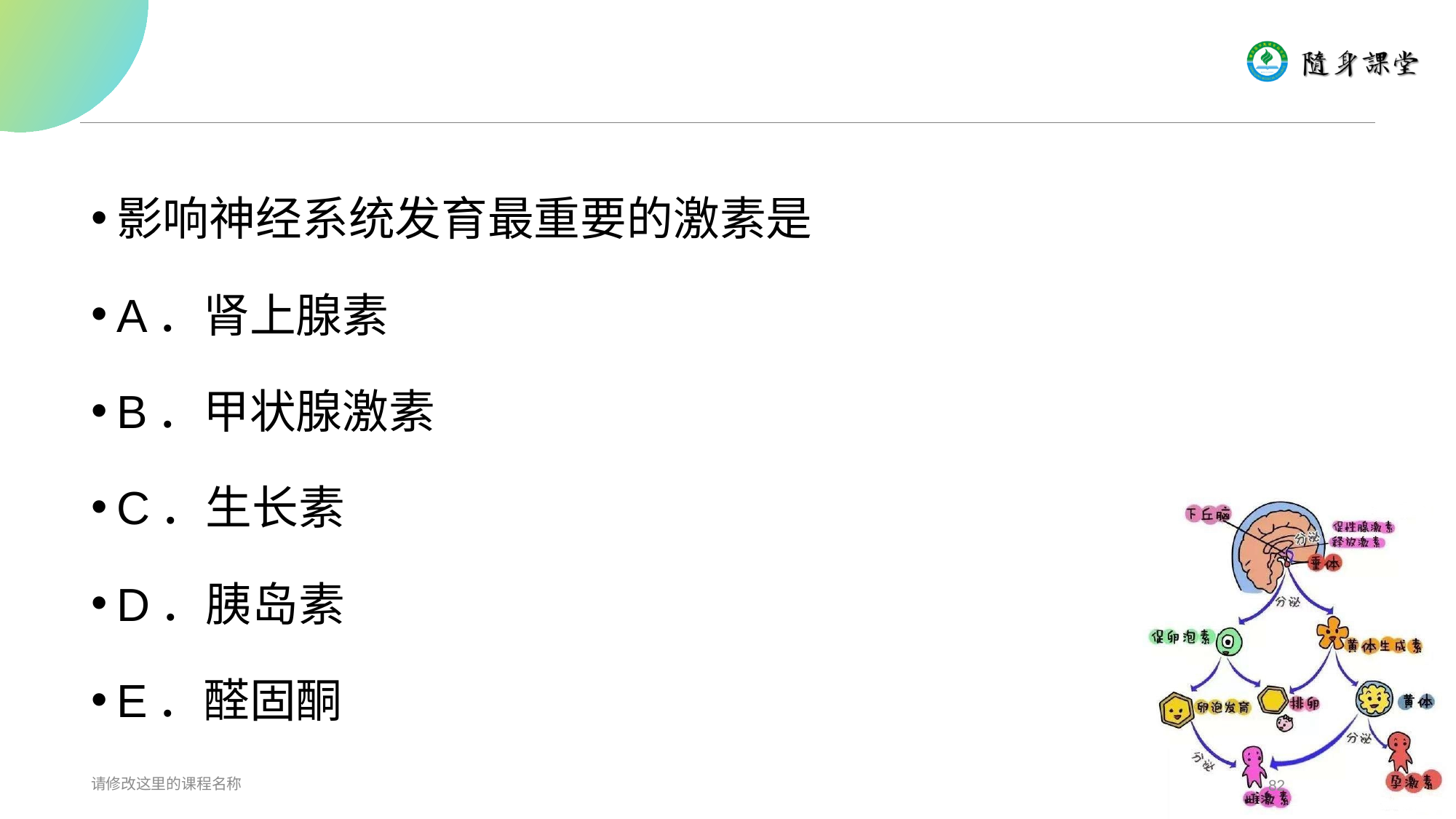

#
影响神经系统发育最重要的激素是
A．肾上腺素
B．甲状腺激素
C．生长素
D．胰岛素
E．醛固酮
请修改这里的课程名称
82